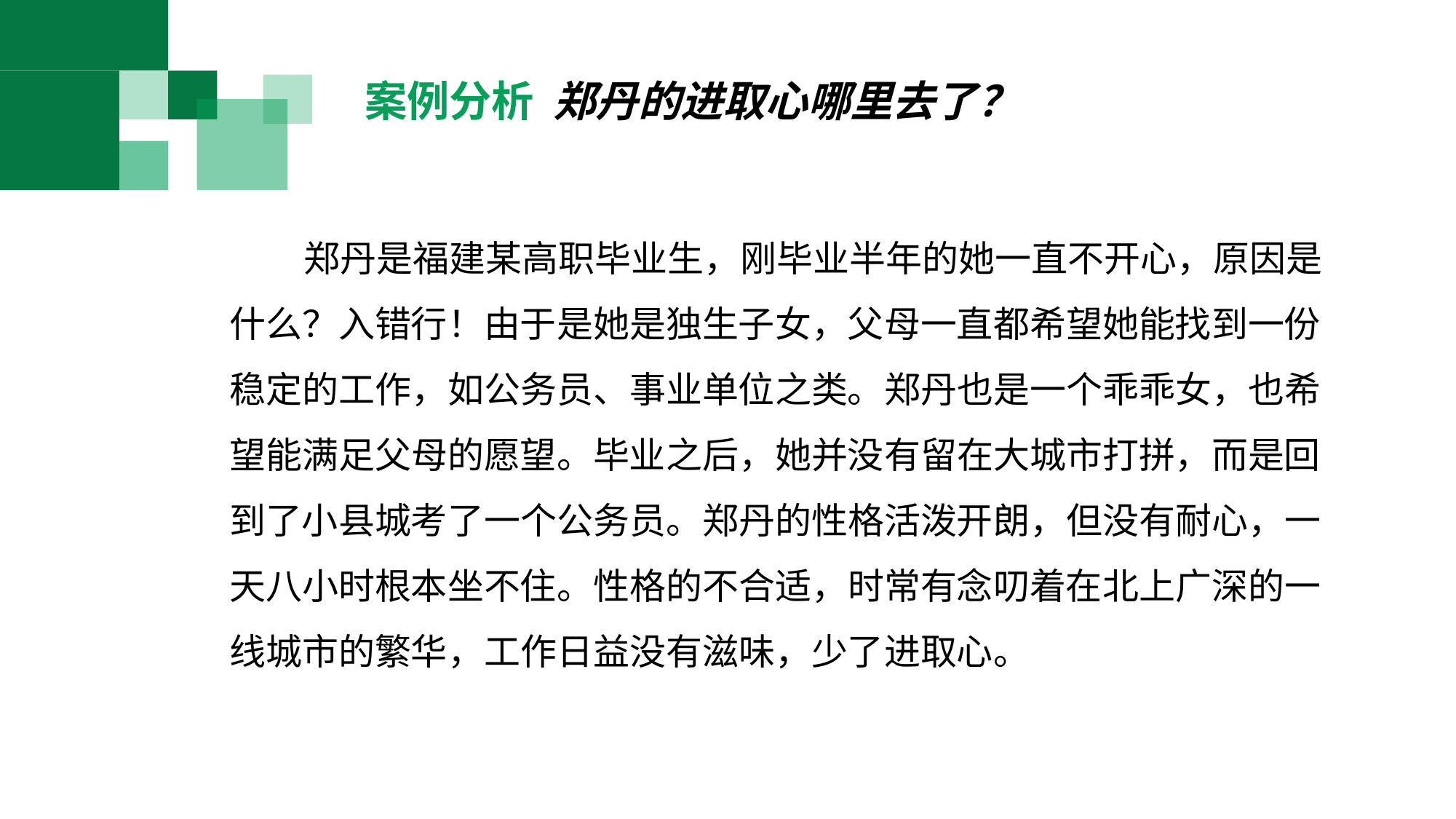

案例分析  郑丹的进取心哪里去了？

        郑丹是福建某高职毕业生，刚毕业半年的她一直不开心，原因是什么？入错行！由于是她是独生子女，父母一直都希望她能找到一份稳定的工作，如公务员、事业单位之类。郑丹也是一个乖乖女，也希望能满足父母的愿望。毕业之后，她并没有留在大城市打拼，而是回到了小县城考了一个公务员。郑丹的性格活泼开朗，但没有耐心，一天八小时根本坐不住。性格的不合适，时常有念叨着在北上广深的一线城市的繁华，工作日益没有滋味，少了进取心。

ADD YOUR
TITLE HERE ADD